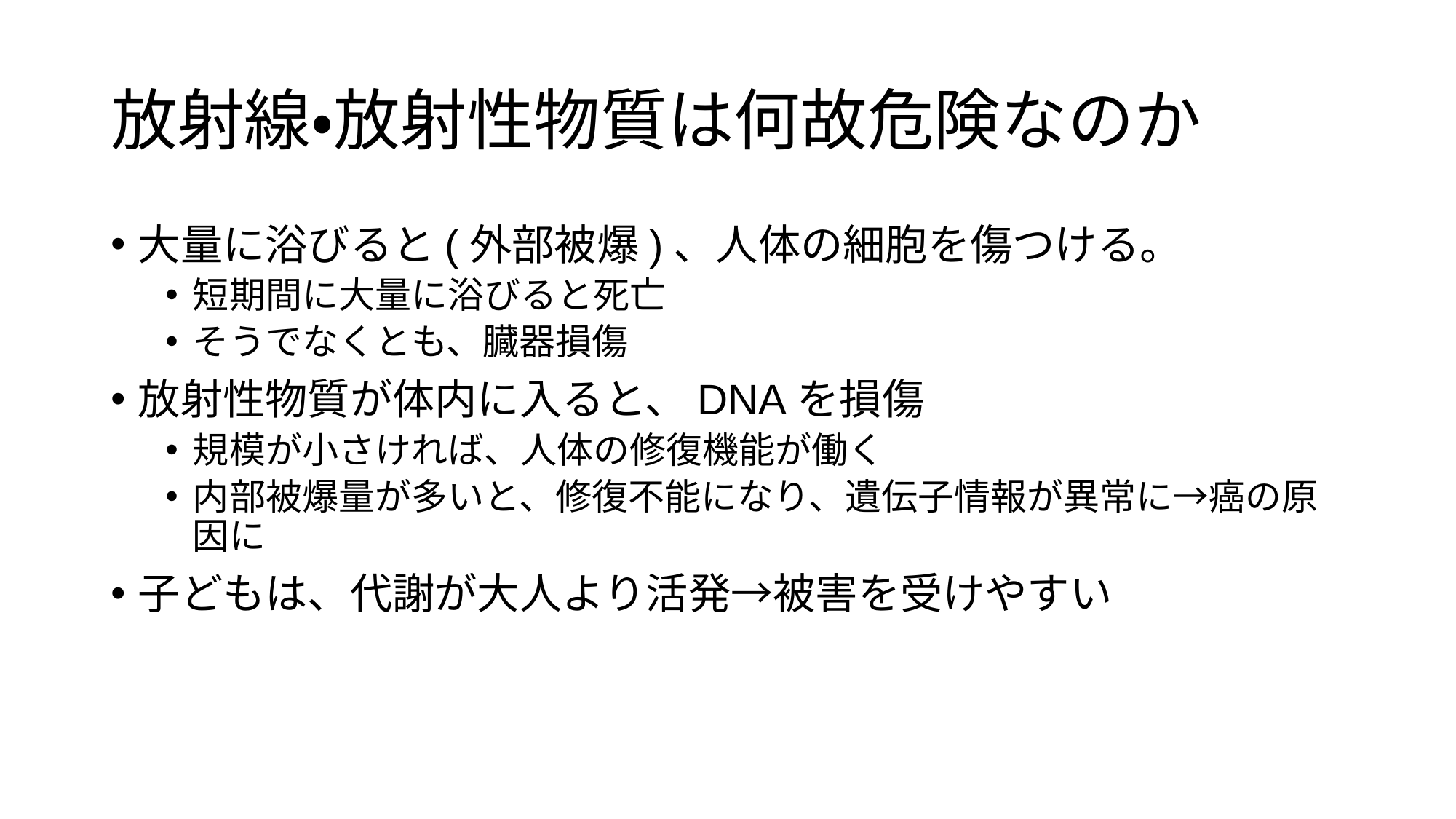

# 放射線・放射性物質は何故危険なのか
大量に浴びると(外部被爆)、人体の細胞を傷つける。
短期間に大量に浴びると死亡
そうでなくとも、臓器損傷
放射性物質が体内に入ると、DNAを損傷
規模が小さければ、人体の修復機能が働く
内部被爆量が多いと、修復不能になり、遺伝子情報が異常に→癌の原因に
子どもは、代謝が大人より活発→被害を受けやすい